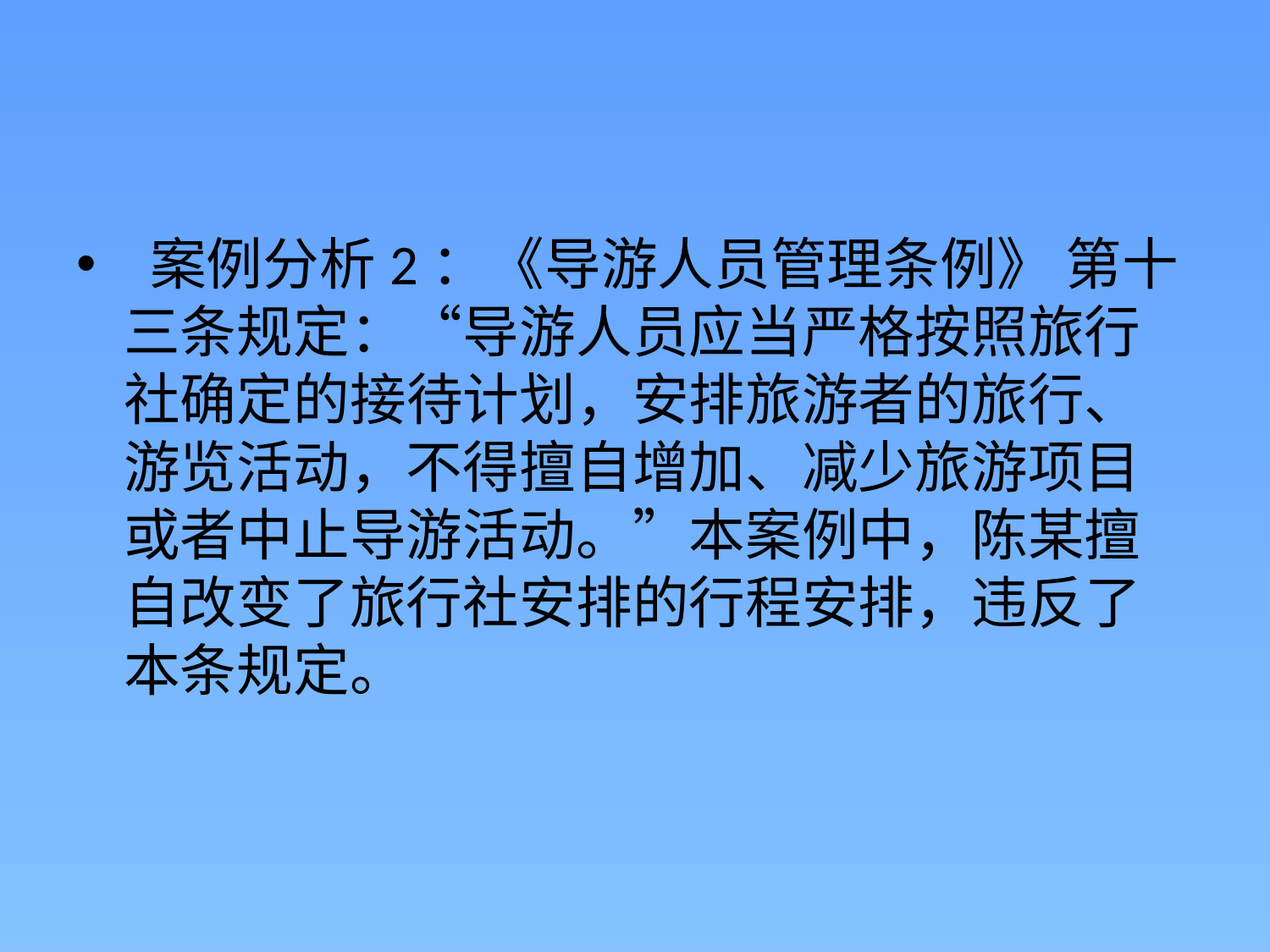

#
 案例分析2：《导游人员管理条例》 第十三条规定：“导游人员应当严格按照旅行社确定的接待计划，安排旅游者的旅行、游览活动，不得擅自增加、减少旅游项目或者中止导游活动。”本案例中，陈某擅自改变了旅行社安排的行程安排，违反了本条规定。